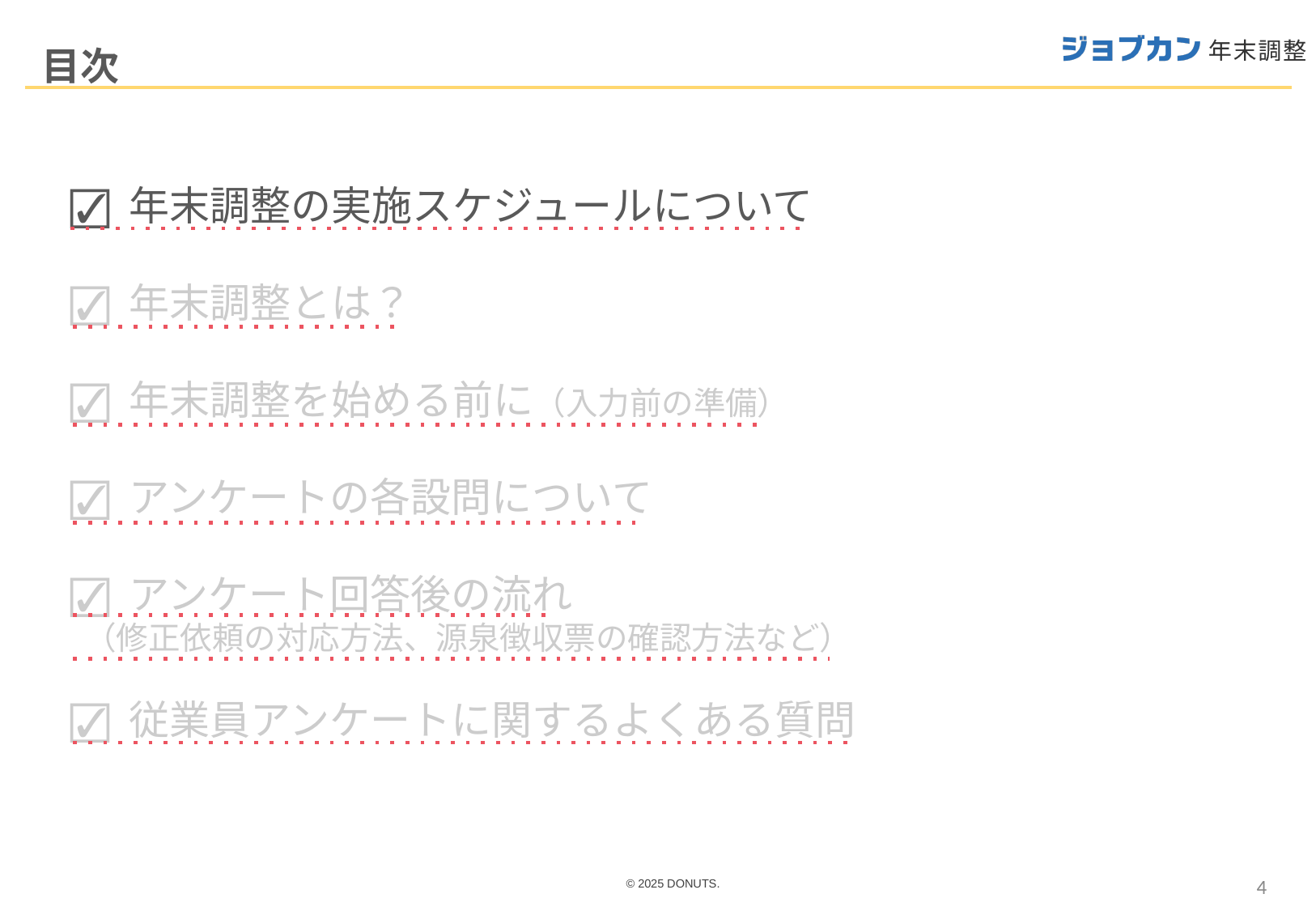

目次
☑ 年末調整の実施スケジュールについて

☑ 年末調整とは？

☑ 年末調整を始める前に（入力前の準備）

☑ アンケートの各設問について

☑ アンケート回答後の流れ
 （修正依頼の対応方法、源泉徴収票の確認方法など）

☑ 従業員アンケートに関するよくある質問

4